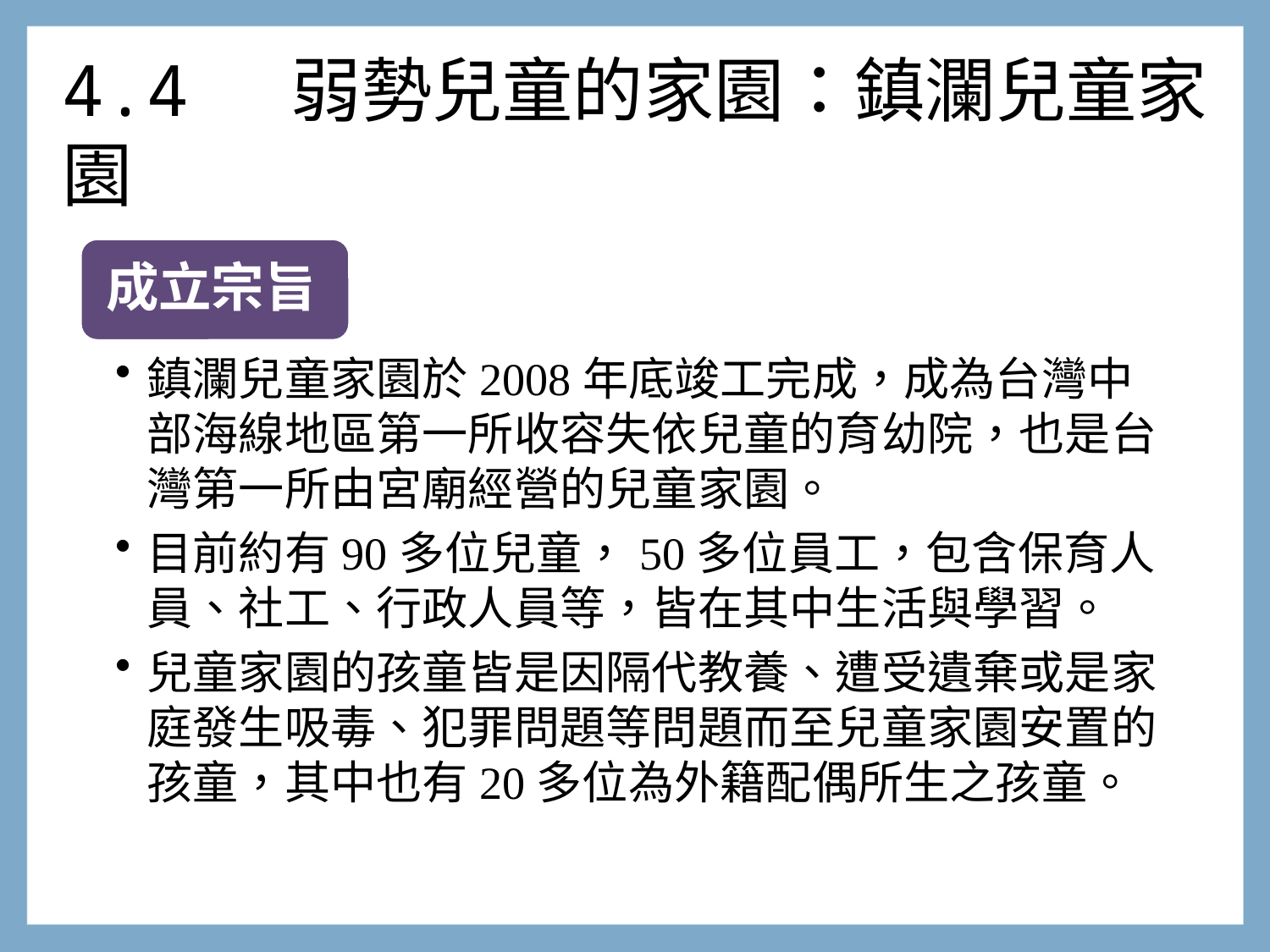

# 4.4  弱勢兒童的家園：鎮瀾兒童家園
成立宗旨
鎮瀾兒童家園於2008年底竣工完成，成為台灣中部海線地區第一所收容失依兒童的育幼院，也是台灣第一所由宮廟經營的兒童家園。
目前約有90多位兒童，50多位員工，包含保育人員、社工、行政人員等，皆在其中生活與學習。
兒童家園的孩童皆是因隔代教養、遭受遺棄或是家庭發生吸毒、犯罪問題等問題而至兒童家園安置的孩童，其中也有20多位為外籍配偶所生之孩童。